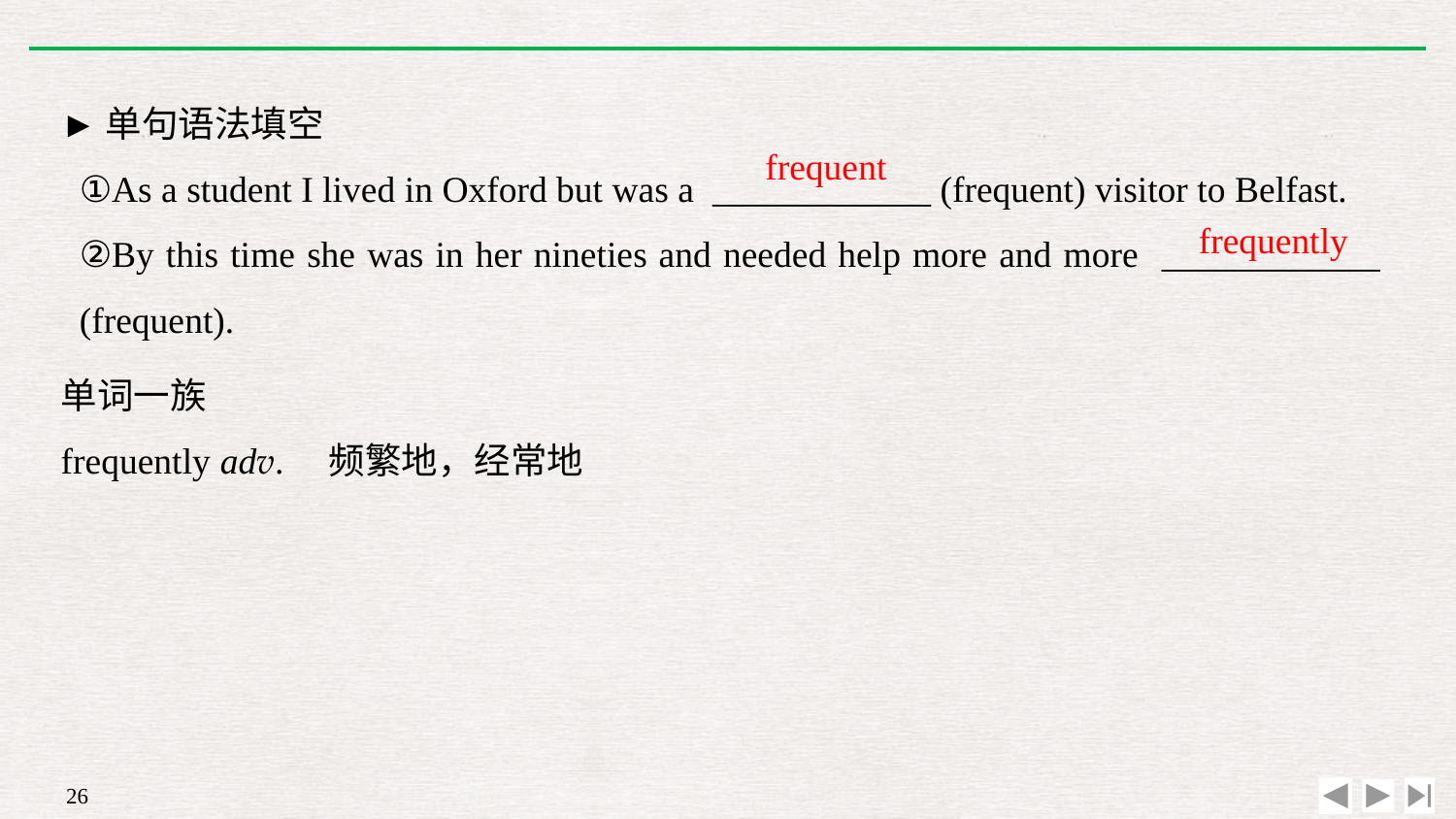

►单句语法填空
①As a student I lived in Oxford but was a  ____________ (frequent) visitor to Belfast.
②By this time she was in her nineties and needed help more and more  ____________ (frequent).
frequent
frequently
单词一族
frequently adv.　频繁地，经常地